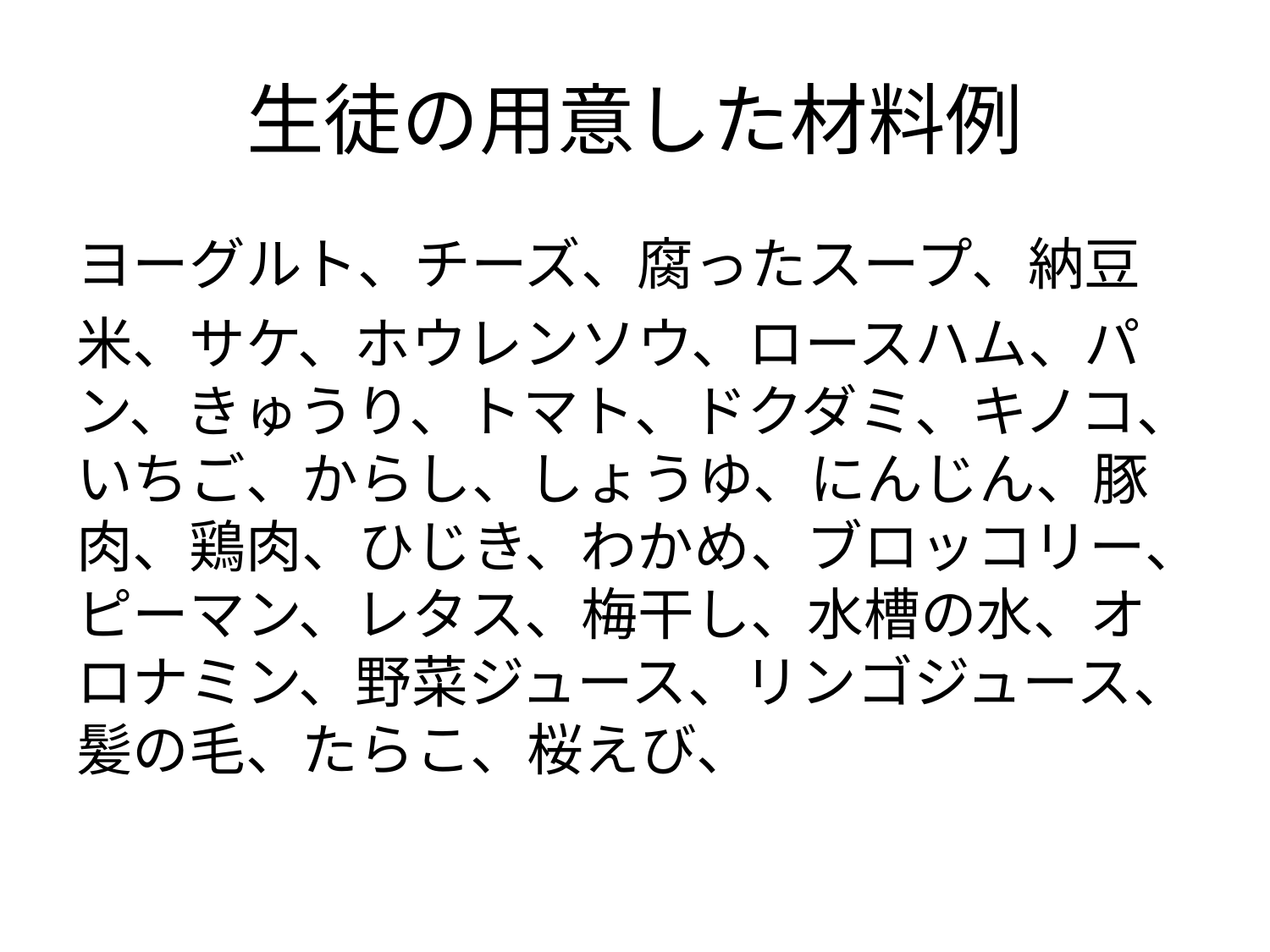

# 生徒の用意した材料例
ヨーグルト、チーズ、腐ったスープ、納豆
米、サケ、ホウレンソウ、ロースハム、パン、きゅうり、トマト、ドクダミ、キノコ、いちご、からし、しょうゆ、にんじん、豚肉、鶏肉、ひじき、わかめ、ブロッコリー、ピーマン、レタス、梅干し、水槽の水、オロナミン、野菜ジュース、リンゴジュース、髪の毛、たらこ、桜えび、